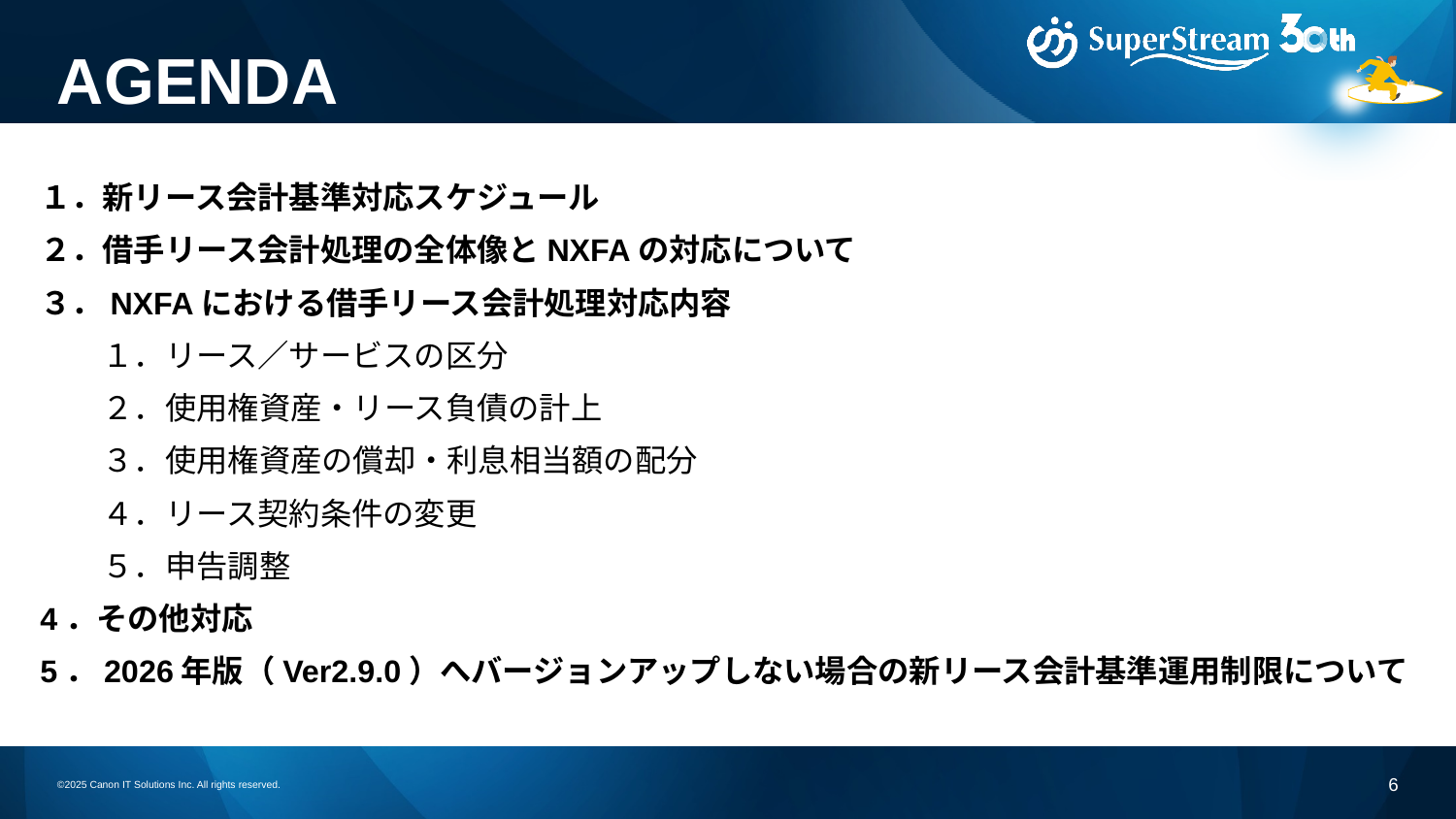

# AGENDA
１．新リース会計基準対応スケジュール
２．借手リース会計処理の全体像とNXFAの対応について
３．NXFAにおける借手リース会計処理対応内容
　　１．リース／サービスの区分
　　２．使用権資産・リース負債の計上
　　３．使用権資産の償却・利息相当額の配分
　　４．リース契約条件の変更
　　５．申告調整
4．その他対応
5．2026年版（Ver2.9.0）へバージョンアップしない場合の新リース会計基準運用制限について
©2025 Canon IT Solutions Inc. All rights reserved.
6